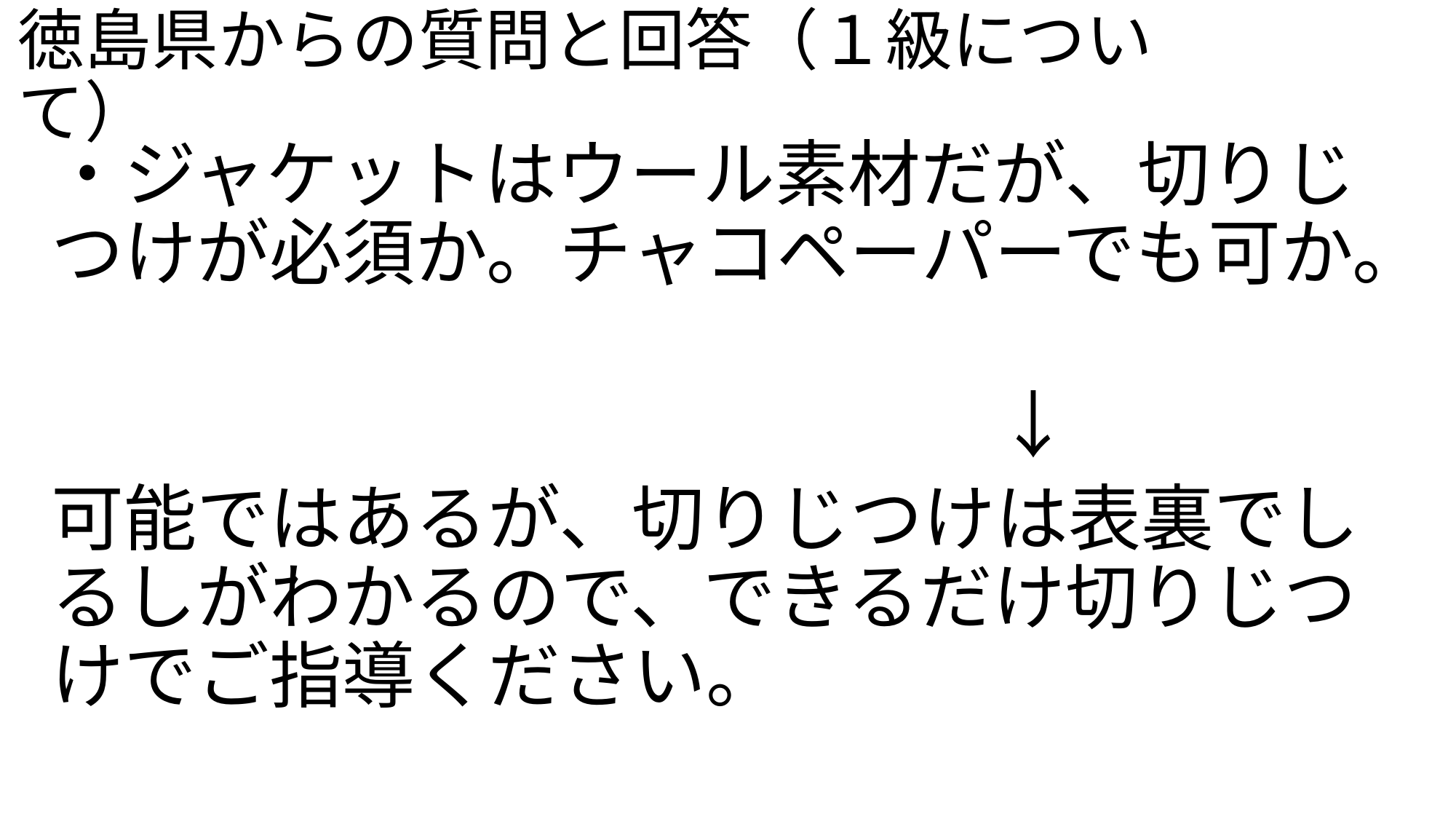

# 徳島県からの質問と回答（１級について）
・ジャケットはウール素材だが、切りじつけが必須か。チャコペーパーでも可か。
　　　　　　　　　　　　　↓
可能ではあるが、切りじつけは表裏でしるしがわかるので、できるだけ切りじつけでご指導ください。